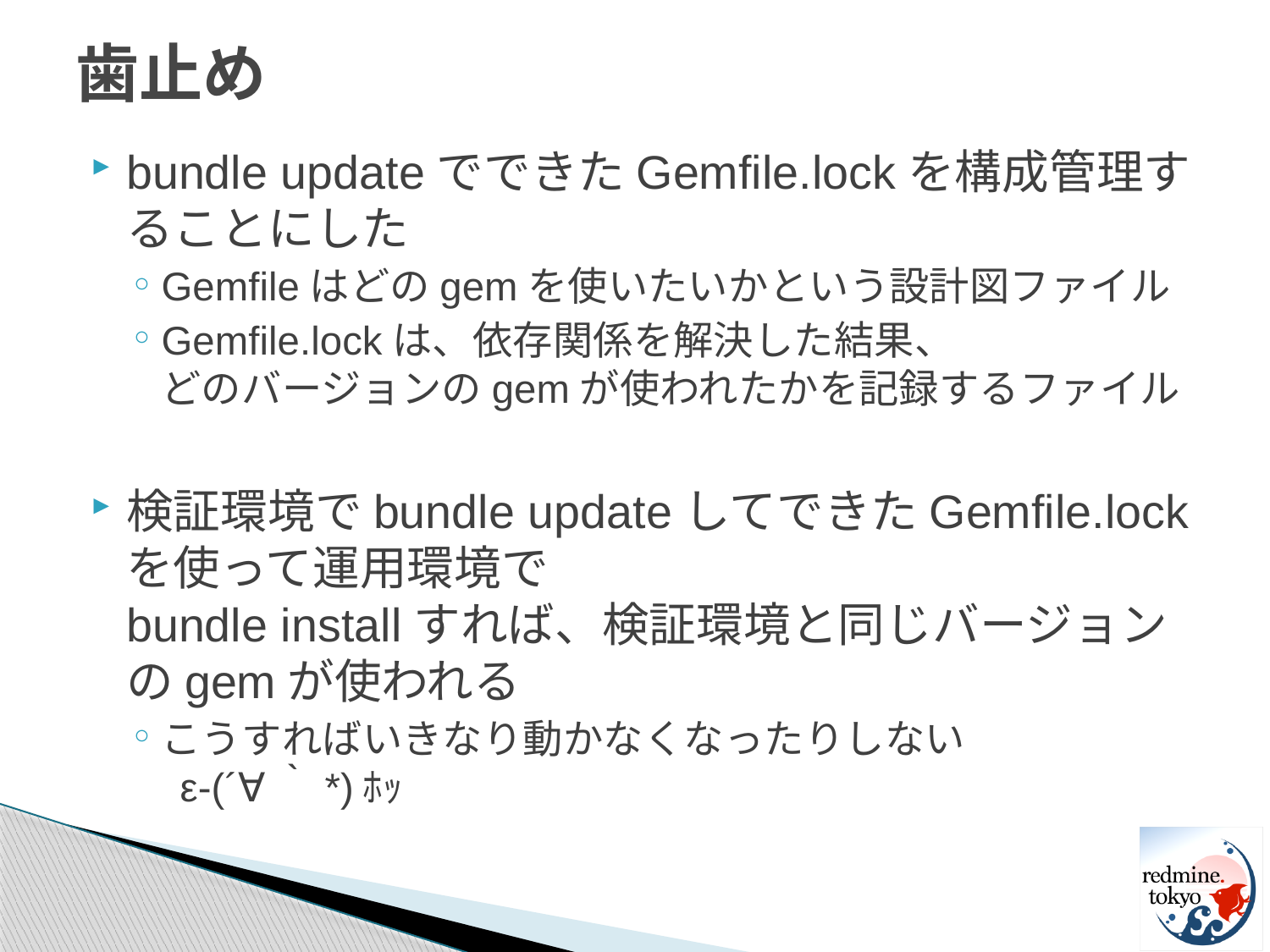

# 歯止め
bundle updateでできたGemfile.lockを構成管理することにした
Gemfileはどのgemを使いたいかという設計図ファイル
Gemfile.lockは、依存関係を解決した結果、
どのバージョンのgemが使われたかを記録するファイル

検証環境でbundle updateしてできたGemfile.lockを使って運用環境で
bundle installすれば、検証環境と同じバージョンのgemが使われる
こうすればいきなり動かなくなったりしない
 ε-(´∀｀*)ﾎｯ